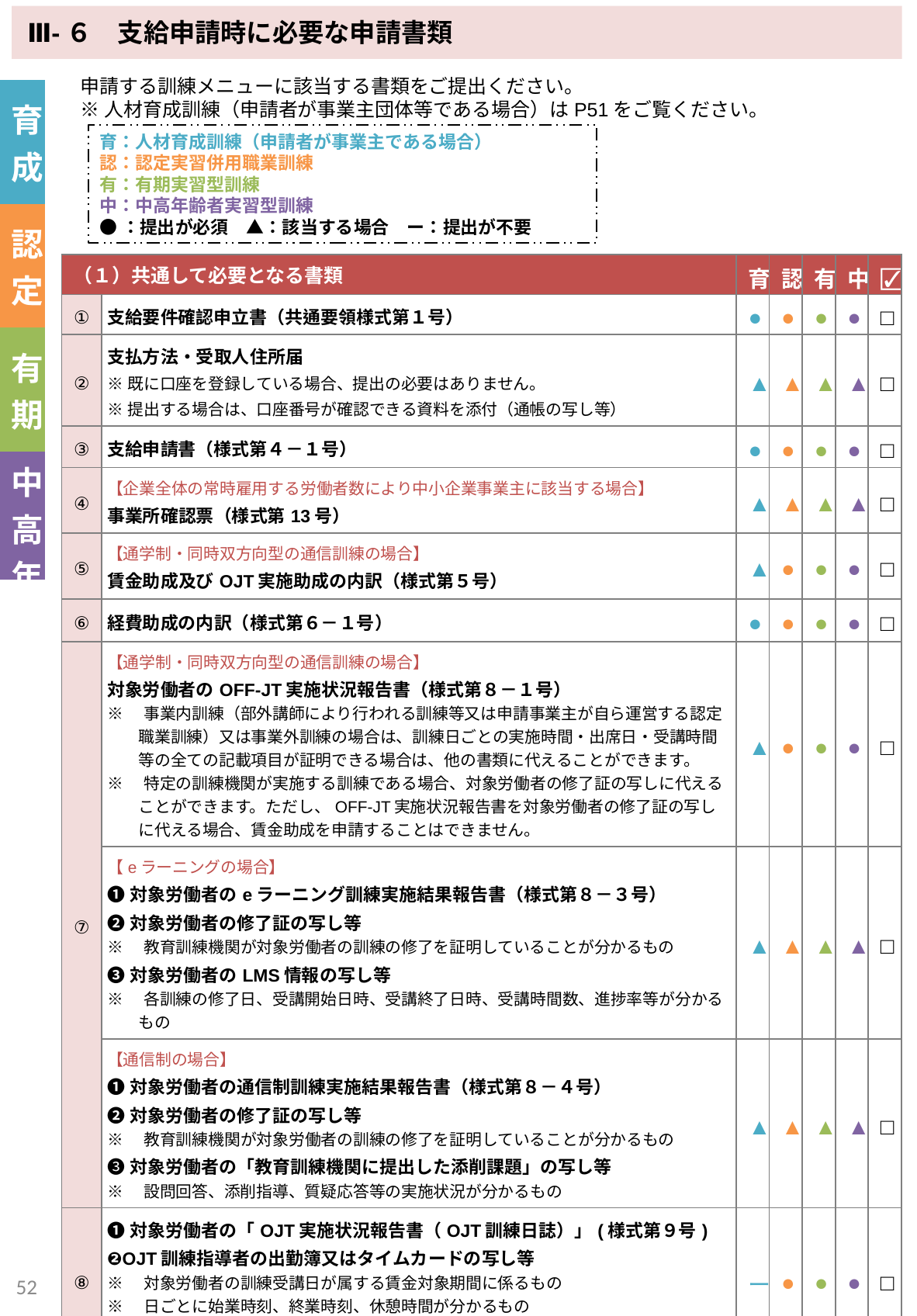

Ⅲ-６　支給申請時に必要な申請書類
申請する訓練メニューに該当する書類をご提出ください。
※人材育成訓練（申請者が事業主団体等である場合）はP51をご覧ください。
| 育成 |
| --- |
| 認定 |
| 有期 |
| 中高年 |
育：人材育成訓練（申請者が事業主である場合）
認：認定実習併用職業訓練
有：有期実習型訓練
中：中高年齢者実習型訓練
●：提出が必須　▲：該当する場合　ー：提出が不要
| （１）共通して必要となる書類 |  | 育 | 認 | 有 | 中 | ☑ |
| --- | --- | --- | --- | --- | --- | --- |
| ① | 支給要件確認申立書（共通要領様式第１号） | ● | ● | ● | ● | □ |
| ② | 支払方法・受取人住所届 ※既に口座を登録している場合、提出の必要はありません。 ※提出する場合は、口座番号が確認できる資料を添付（通帳の写し等） | ▲ | ▲ | ▲ | ▲ | □ |
| ③ | 支給申請書（様式第４－１号） | ● | ● | ● | ● | □ |
| ④ | 【企業全体の常時雇用する労働者数により中小企業事業主に該当する場合】 事業所確認票（様式第13号） | ▲ | ▲ | ▲ | ▲ | □ |
| ⑤ | 【通学制・同時双方向型の通信訓練の場合】 賃金助成及びOJT実施助成の内訳（様式第５号） | ▲ | ● | ● | ● | □ |
| ⑥ | 経費助成の内訳（様式第６－１号） | ● | ● | ● | ● | □ |
| ⑦ | 【通学制・同時双方向型の通信訓練の場合】 対象労働者のOFF-JT実施状況報告書（様式第８－１号） ※　事業内訓練（部外講師により行われる訓練等又は申請事業主が自ら運営する認定職業訓練）又は事業外訓練の場合は、訓練日ごとの実施時間・出席日・受講時間等の全ての記載項目が証明できる場合は、他の書類に代えることができます。 ※　特定の訓練機関が実施する訓練である場合、対象労働者の修了証の写しに代えることができます。ただし、OFF-JT実施状況報告書を対象労働者の修了証の写しに代える場合、賃金助成を申請することはできません。 | ▲ | ● | ● | ● | □ |
|  | 【eラーニングの場合】 ❶対象労働者のeラーニング訓練実施結果報告書（様式第８－３号） ❷対象労働者の修了証の写し等 ※　教育訓練機関が対象労働者の訓練の修了を証明していることが分かるもの ❸対象労働者のLMS情報の写し等 ※　各訓練の修了日、受講開始日時、受講終了日時、受講時間数、進捗率等が分かるもの | ▲ | ▲ | ▲ | ▲ | □ |
|  | 【通信制の場合】 ❶対象労働者の通信制訓練実施結果報告書（様式第８－４号） ❷対象労働者の修了証の写し等 ※　教育訓練機関が対象労働者の訓練の修了を証明していることが分かるもの ❸対象労働者の「教育訓練機関に提出した添削課題」の写し等 ※　設問回答、添削指導、質疑応答等の実施状況が分かるもの | ▲ | ▲ | ▲ | ▲ | □ |
| ⑧ | ❶対象労働者の「OJT実施状況報告書（OJT訓練日誌）」(様式第９号) ❷OJT訓練指導者の出勤簿又はタイムカードの写し等 ※　対象労働者の訓練受講日が属する賃金対象期間に係るもの ※　日ごとに始業時刻、終業時刻、休憩時間が分かるもの ❸対象労働者のジョブ・カード様式３－３－１－１：企業実習・OJT用（写） | ー | ● | ● | ● | □ |
52